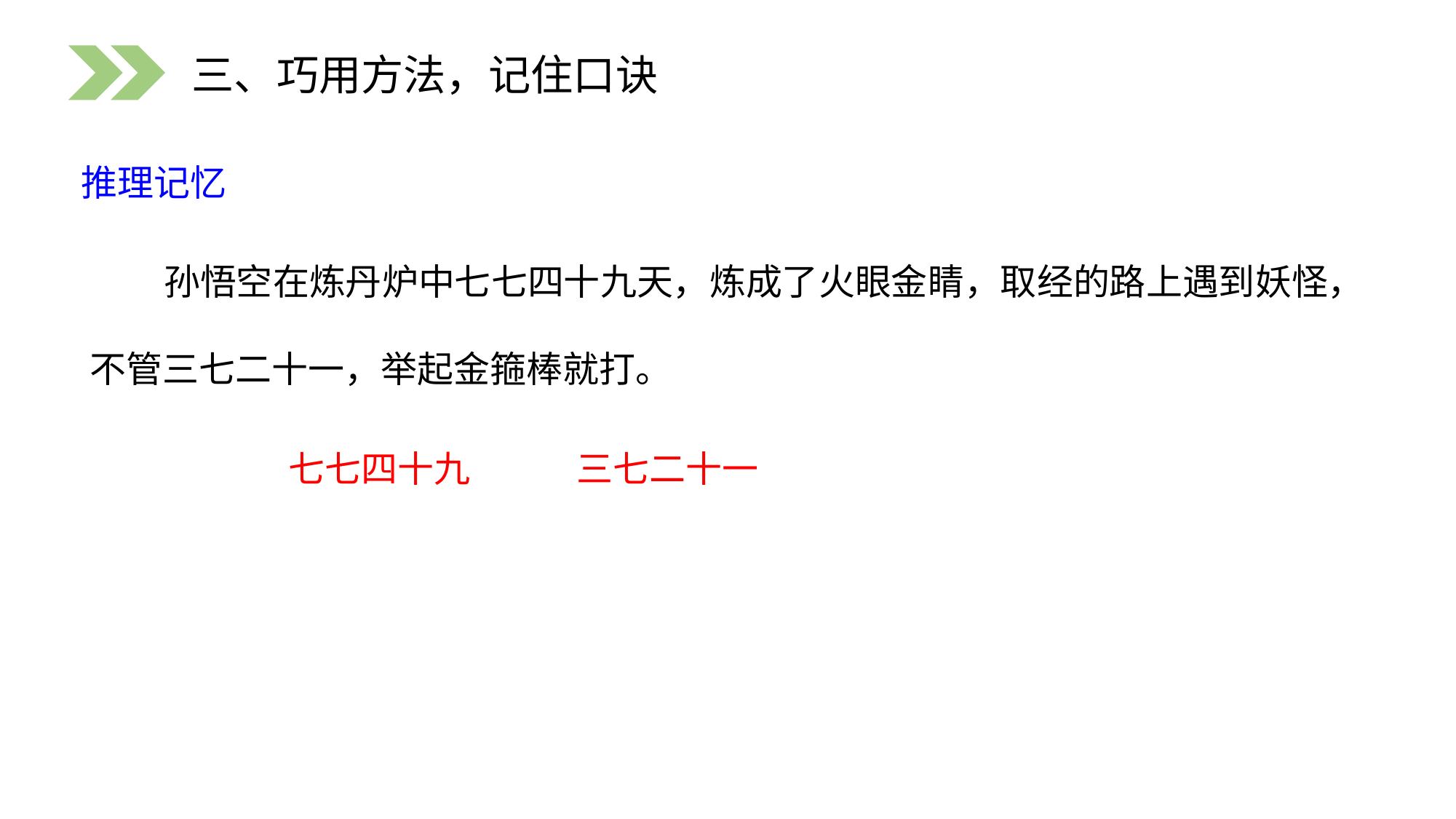

三、巧用方法，记住口诀
推理记忆
        孙悟空在炼丹炉中七七四十九天，炼成了火眼金睛，取经的路上遇到妖怪，不管三七二十一，举起金箍棒就打。
七七四十九
三七二十一